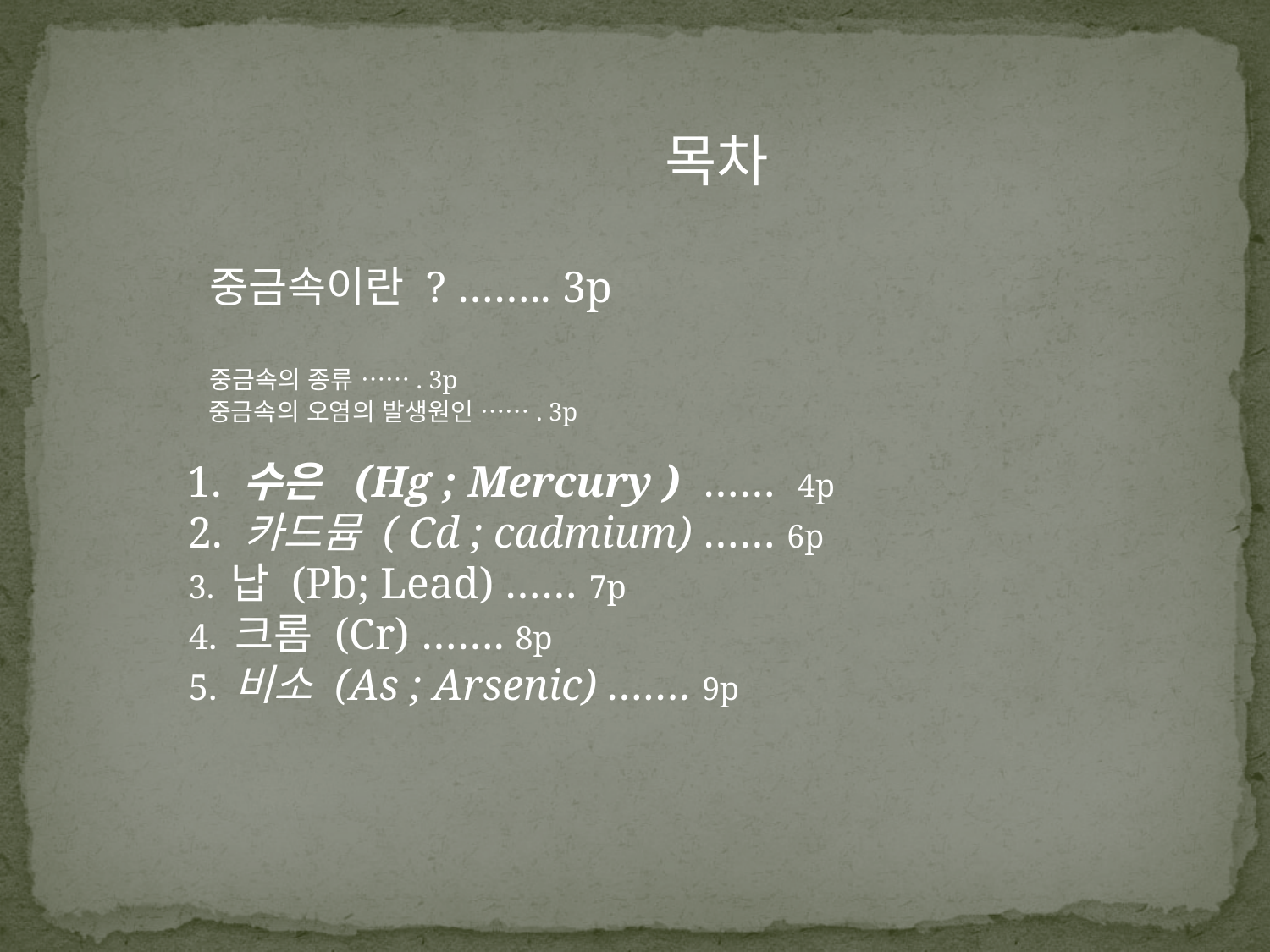

목차

         중금속이란 ? …….. 3p

         중금속의 종류 ……. 3p
             중금속의 오염의 발생원인 ……. 3p

            1. 수은  (Hg ; Mercury )  ……  4p
       2. 카드뮴 ( Cd ; cadmium) …… 6p
       3. 납 (Pb; Lead) …… 7p
       4. 크롬 (Cr) ……. 8p
       5. 비소 (As ; Arsenic) ……. 9p